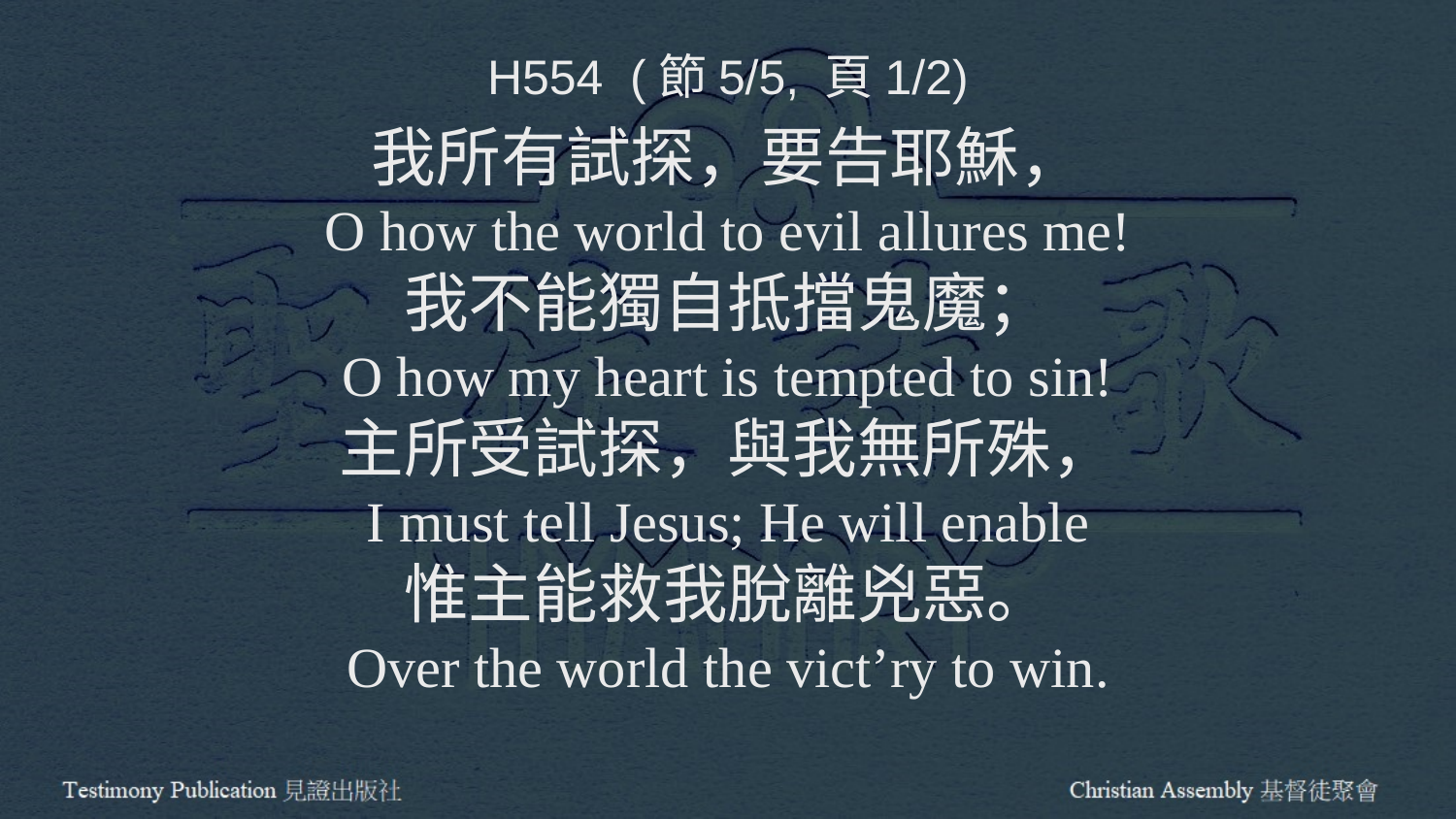

H554  (節5/5, 頁1/2)
我所有試探，要告耶穌，
O how the world to evil allures me!
我不能獨自抵擋鬼魔；
O how my heart is tempted to sin!
主所受試探，與我無所殊，
I must tell Jesus; He will enable
惟主能救我脫離兇惡。
Over the world the vict’ry to win.